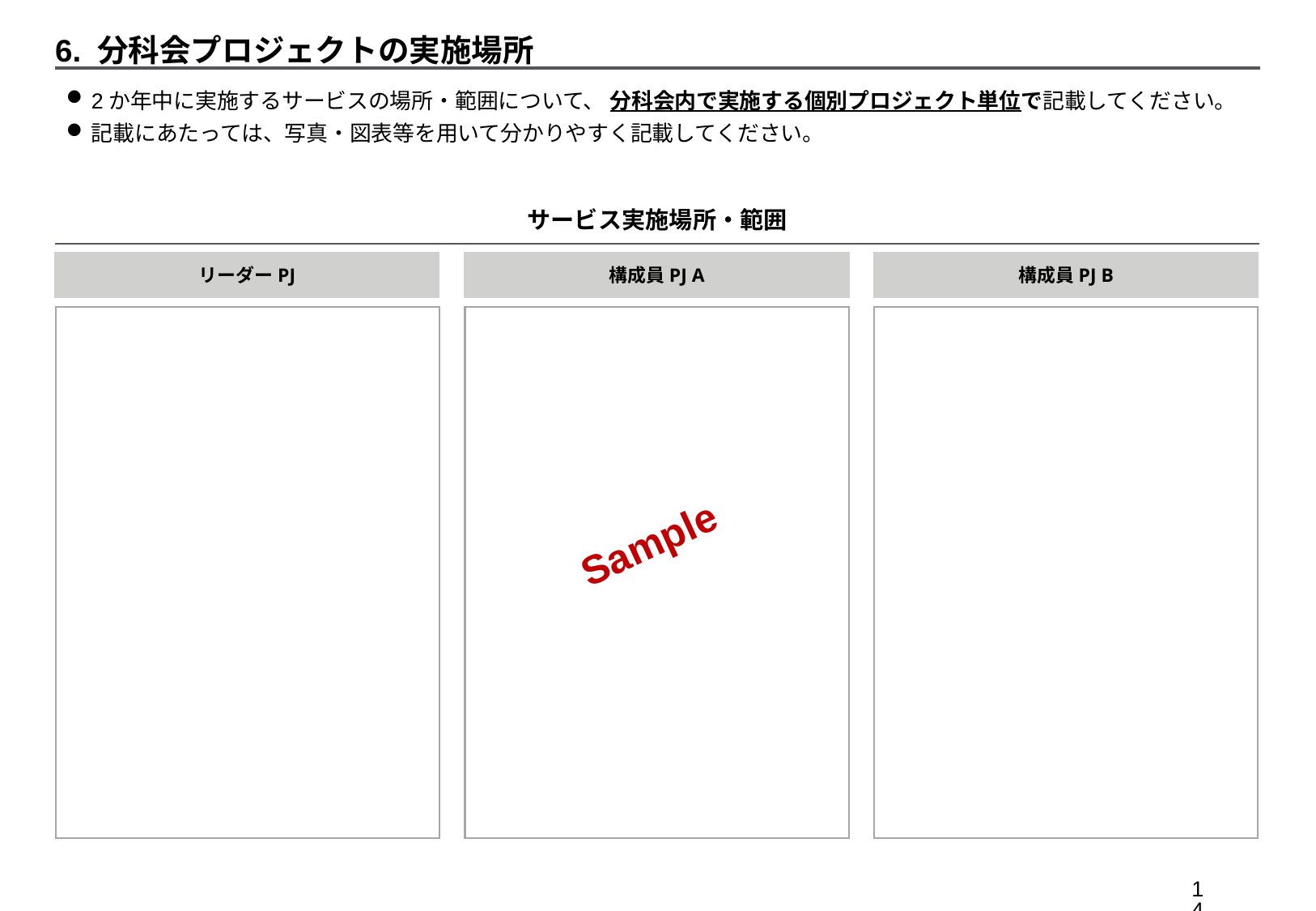

6. 分科会プロジェクトの実施場所
2か年中に実施するサービスの場所・範囲について、 分科会内で実施する個別プロジェクト単位で記載してください。
記載にあたっては、写真・図表等を用いて分かりやすく記載してください。
サービス実施場所・範囲
リーダーPJ
構成員PJ A
構成員PJ B

Sample
14